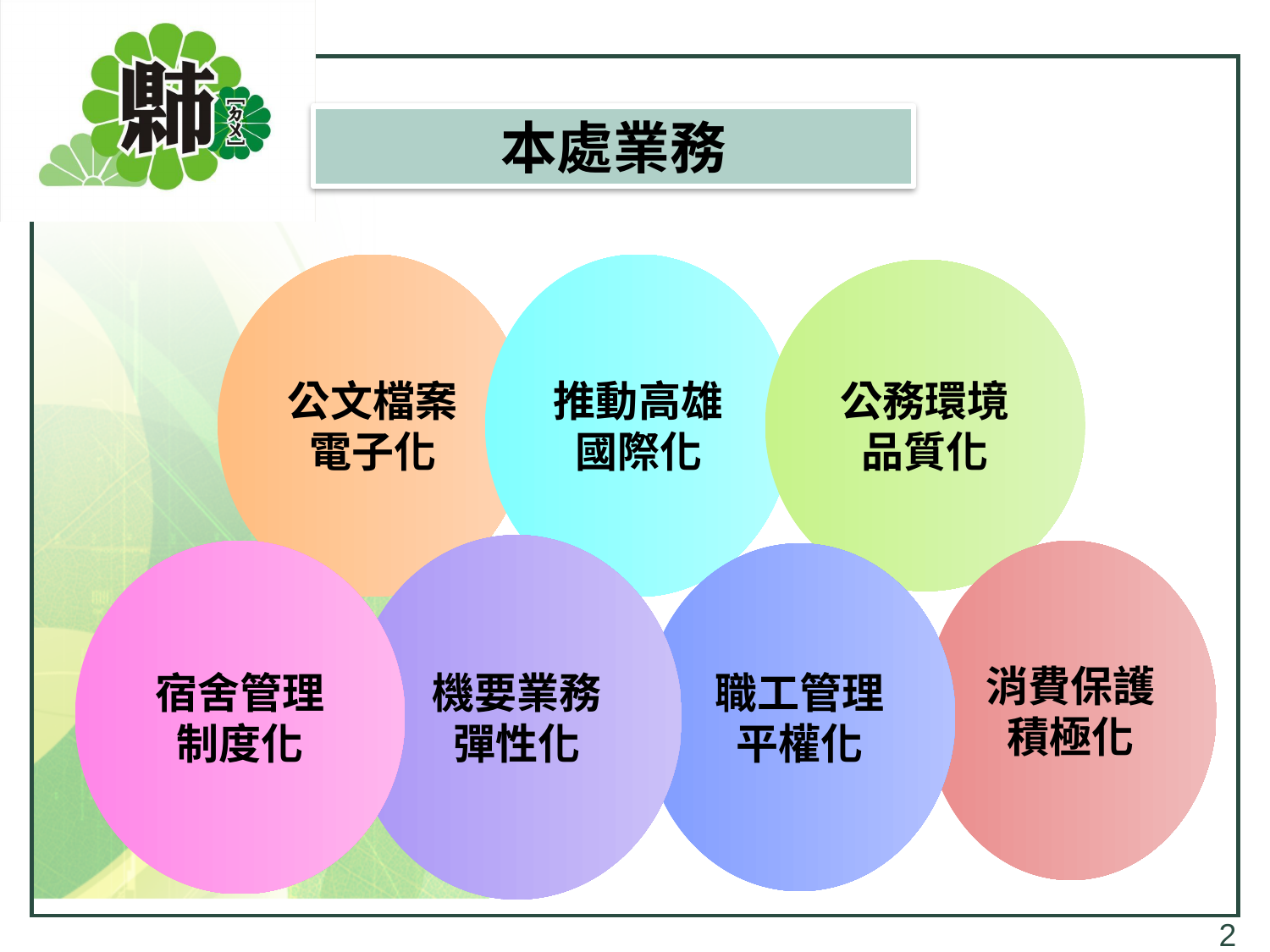

本處業務
公文檔案
電子化
推動高雄
國際化
公務環境
品質化
機要業務
彈性化
宿舍管理
制度化
消費保護
積極化
職工管理
平權化